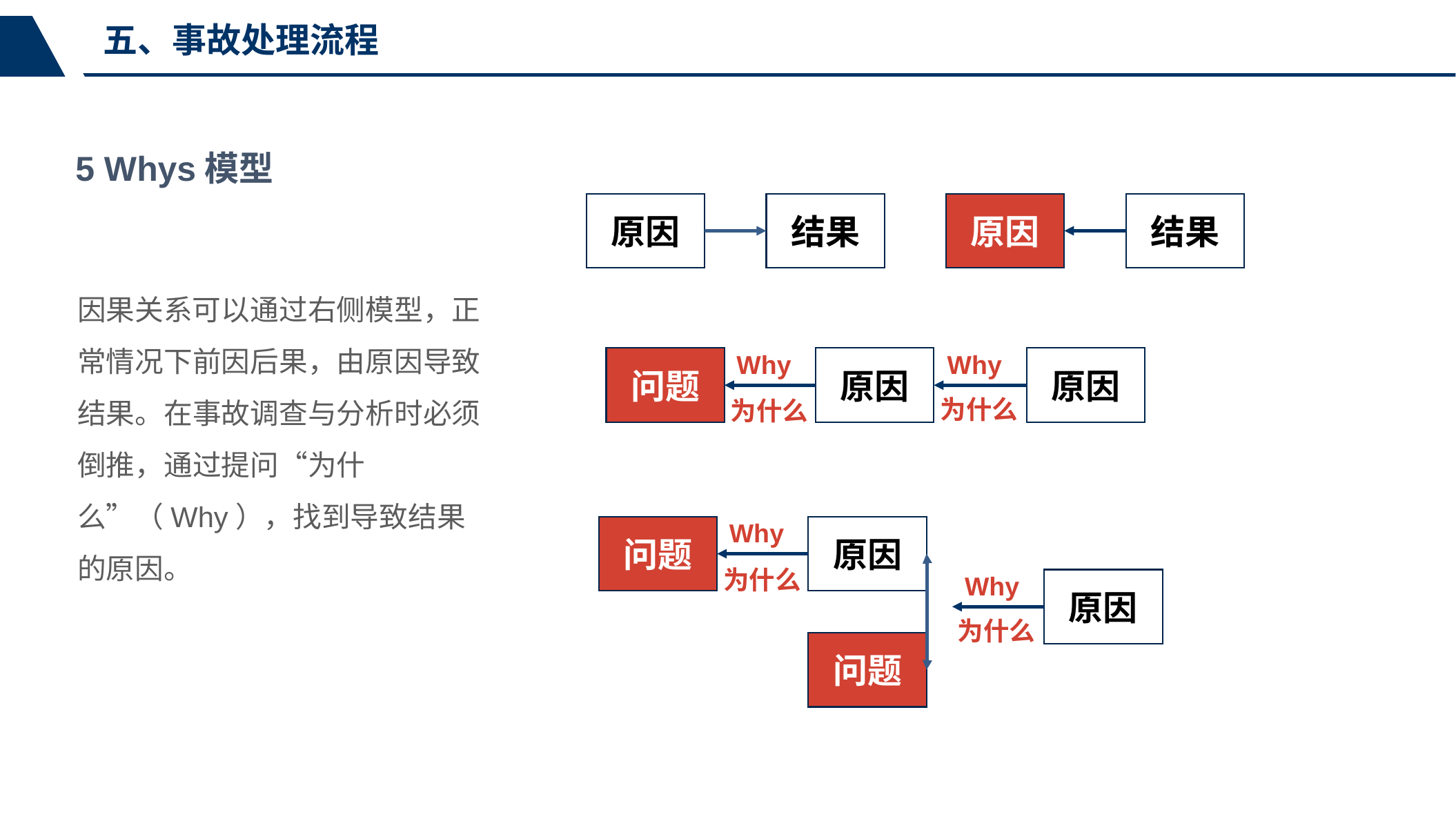

五、事故处理流程

5 Whys模型
原因
结果
原因
结果
因果关系可以通过右侧模型，正常情况下前因后果，由原因导致结果。在事故调查与分析时必须倒推，通过提问“为什么”（Why），找到导致结果的原因。
Why
Why
问题
原因
原因
为什么
为什么
Why
问题
原因
为什么
Why
原因
为什么
问题